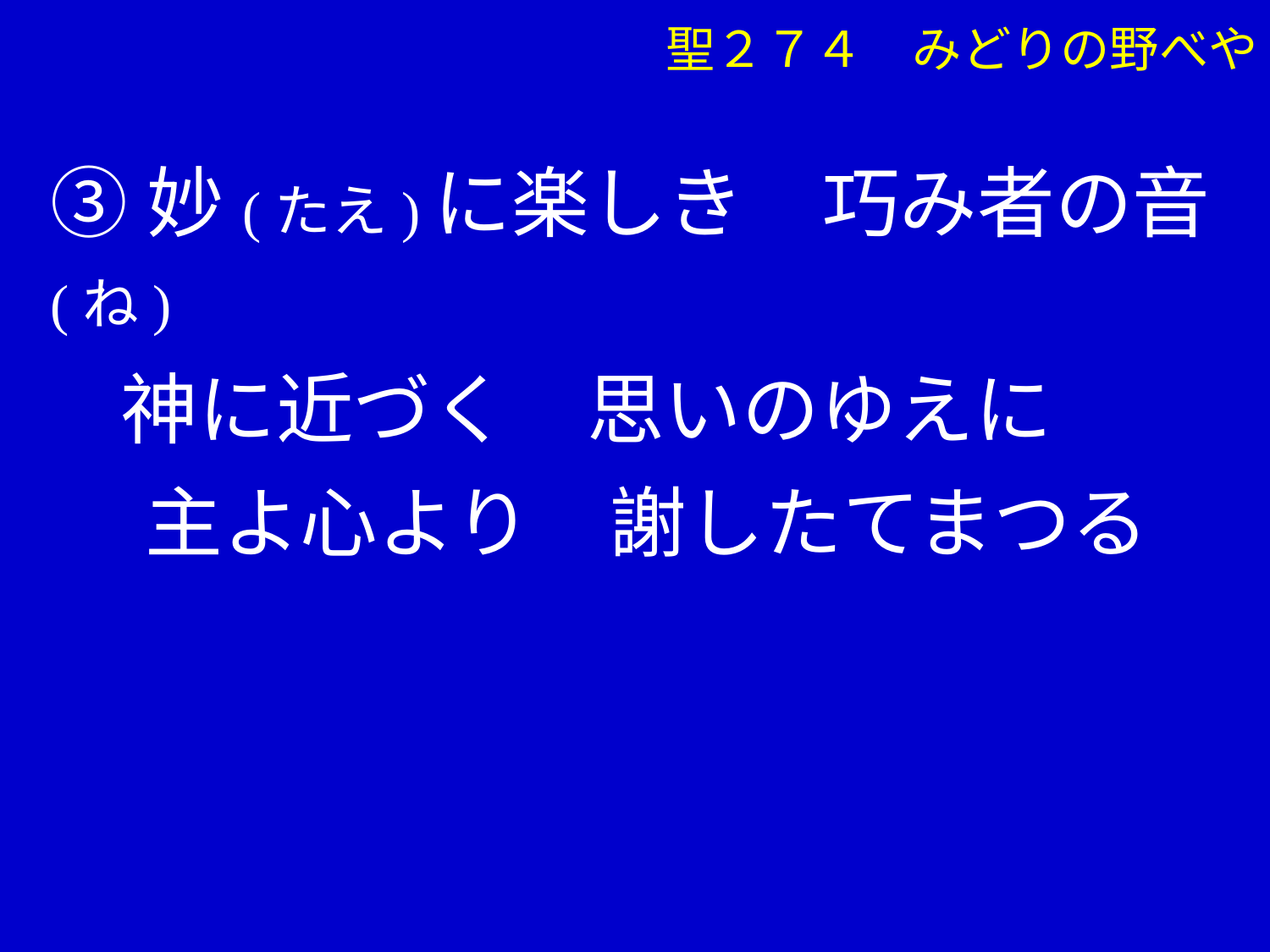

聖２７４　みどりの野べや
③妙(たえ)に楽しき　巧み者の音(ね)
   神に近づく　思いのゆえに
　 主よ心より　謝したてまつる